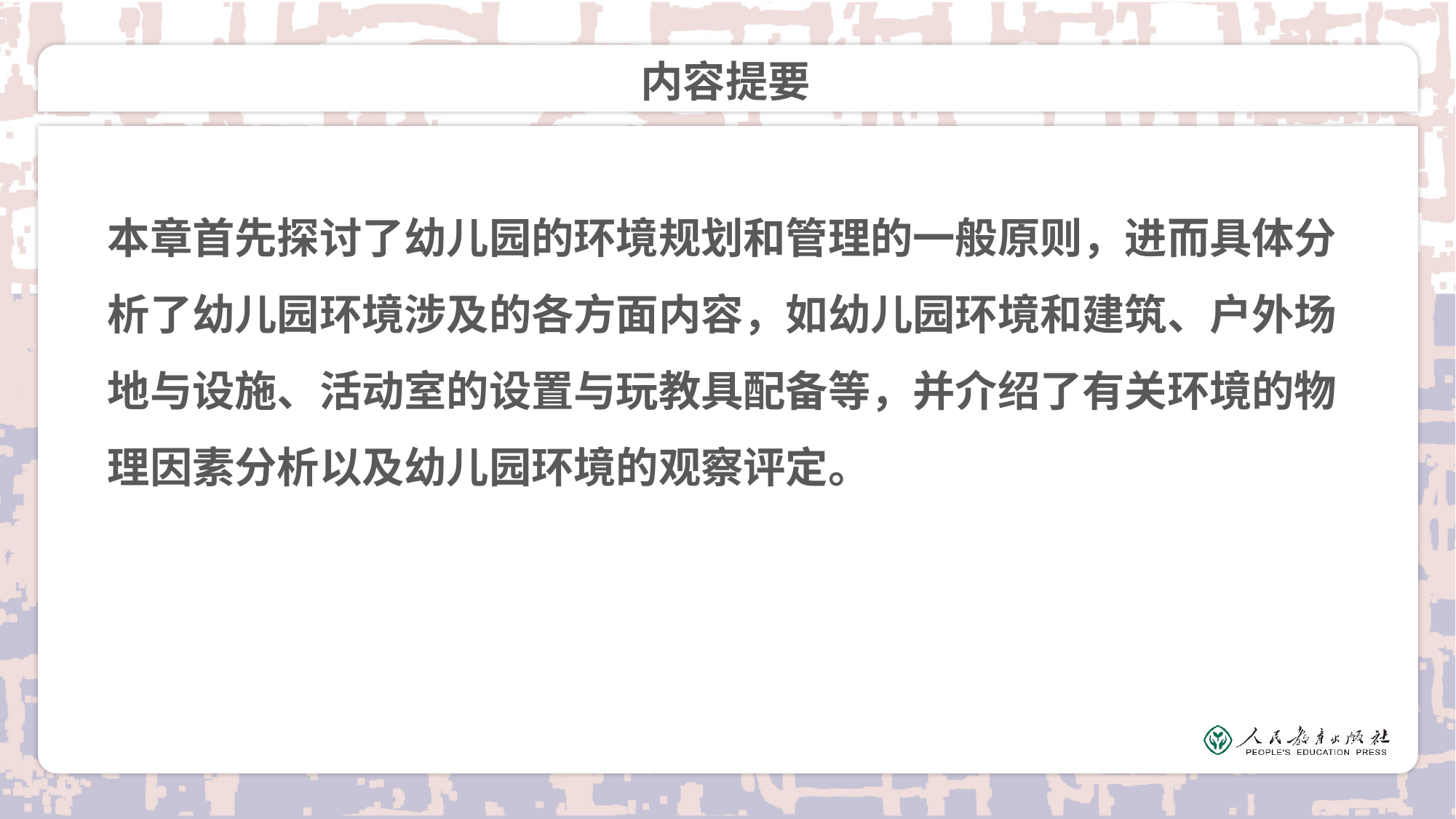

# 内容提要
本章首先探讨了幼儿园的环境规划和管理的一般原则，进而具体分析了幼儿园环境涉及的各方面内容，如幼儿园环境和建筑、户外场地与设施、活动室的设置与玩教具配备等，并介绍了有关环境的物理因素分析以及幼儿园环境的观察评定。